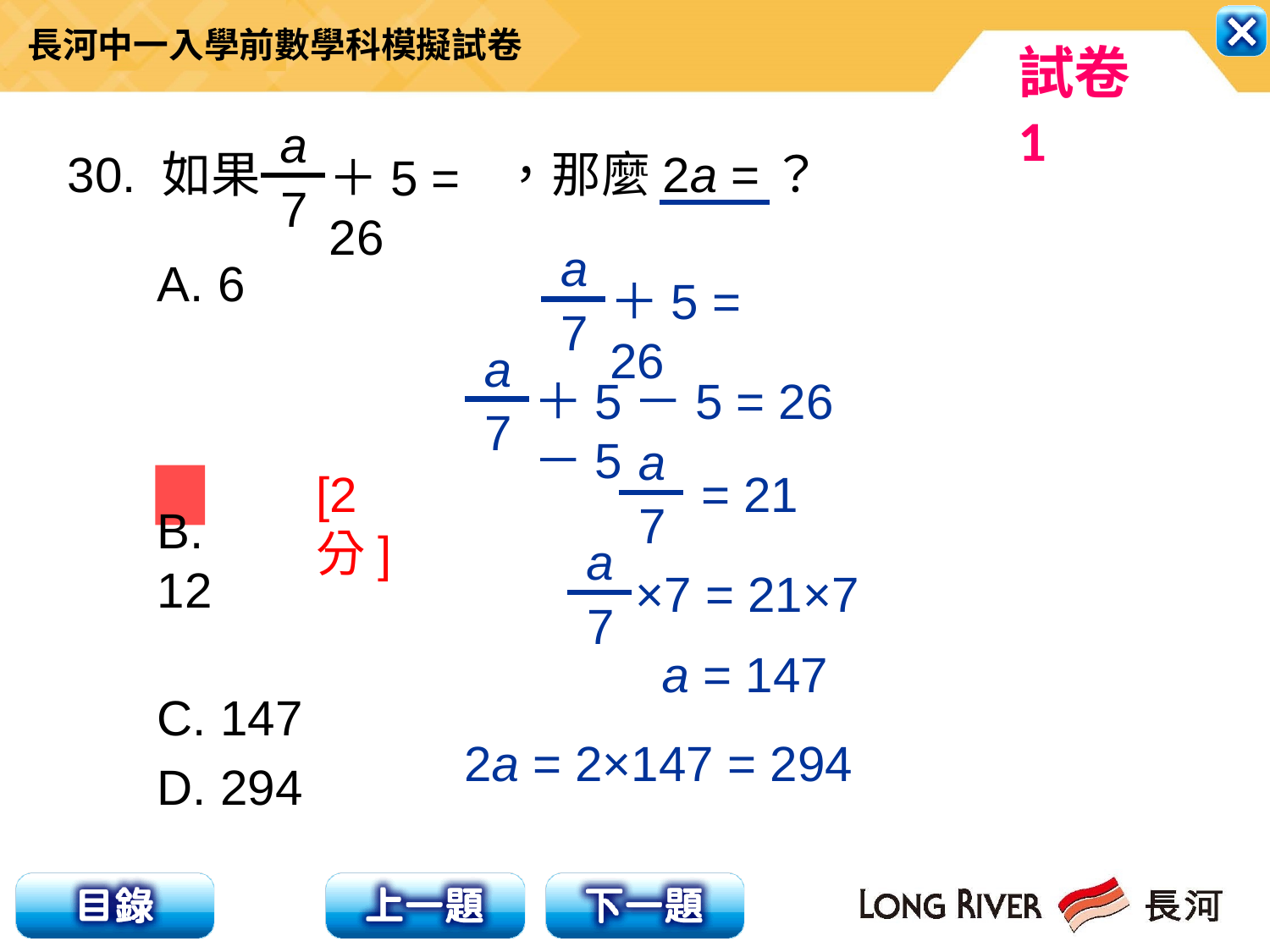

a
＋5 = 26
7
30. 如果                      ，那麼2a =？
a
＋5 = 26
7
A. 6
B. 12
C. 147
D. 294
a
＋5－5 = 26－5
7
a
 = 21
7
[2分]

a
×7 = 21×7
7
a = 147
2a = 2×147 = 294